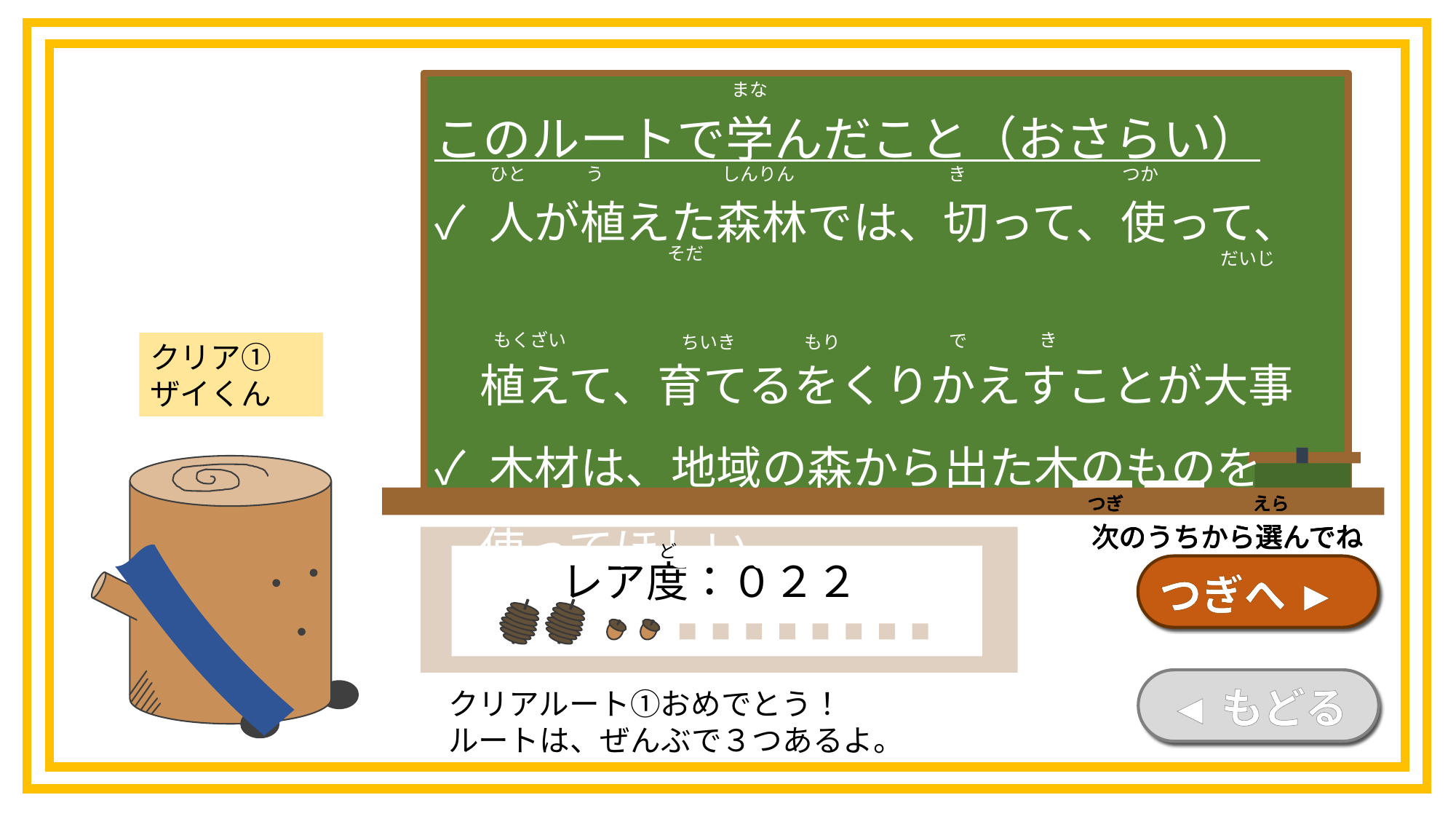

まな
このルートで学んだこと（おさらい）
✓ 人が植えた森林では、切って、使って、
　植えて、育てるをくりかえすことが大事
✓ 木材は、地域の森から出た木のものを
　使ってほしい。
このルートで学んだこと（おさらい）
 ✓
ひと
き
つか
う
しんりん
そだ
だいじ
き
もくざい
で
ちいき
もり
クリア①
ザイくん

つぎ
えら
次のうちから選んでね
つぎ
えら
次のうちから選んでね
つぎ
えら
次のうちから選んでね
つぎ
えら
次のうちから選んでね

ど

レア度：０２２

つぎへ ►

◄もどる
クリアルート①おめでとう！
ルートは、ぜんぶで３つあるよ。